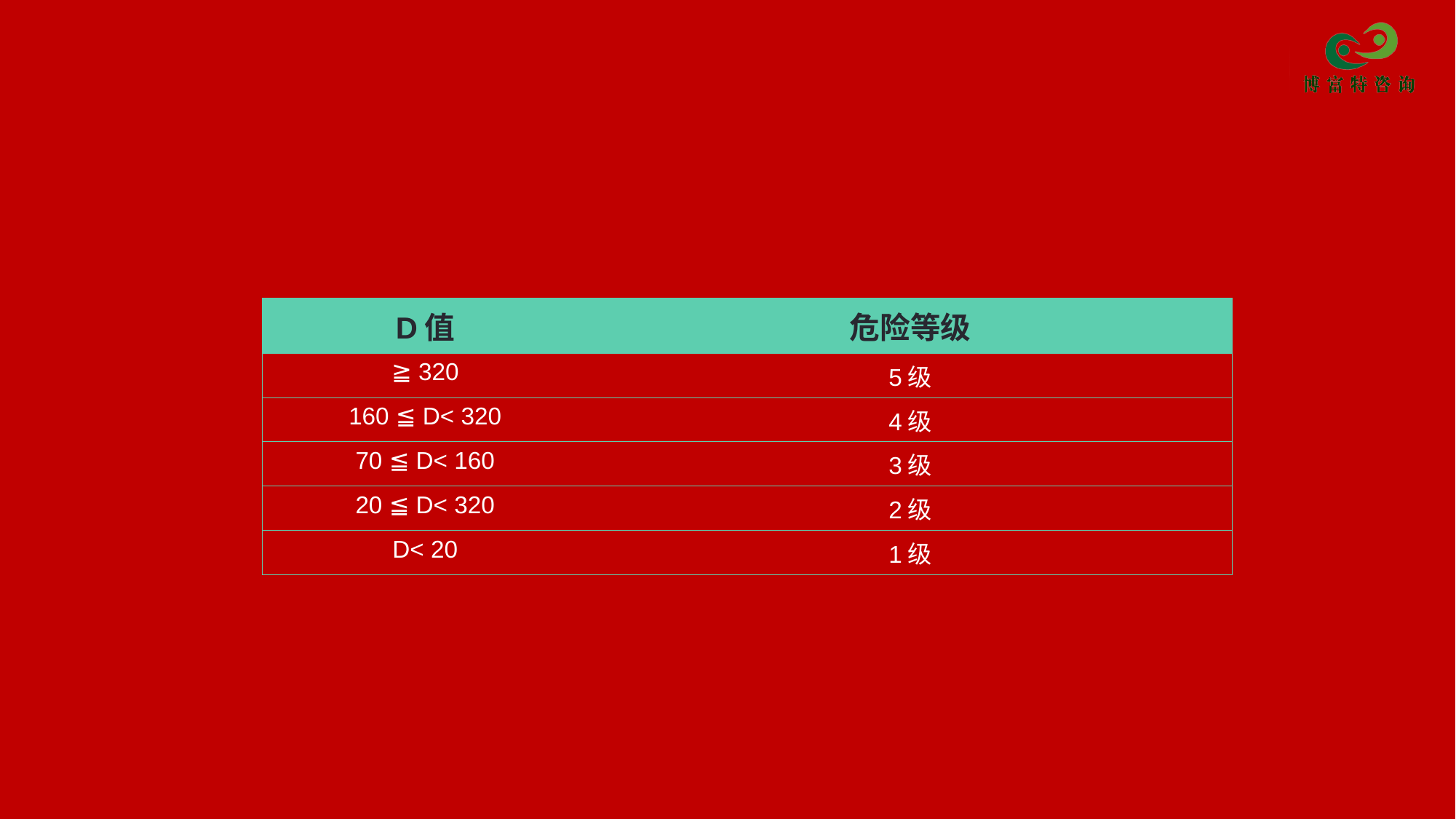

| D值 | 危险等级 |
| --- | --- |
| ≧ 320 | 5级 |
| 160 ≦ D< 320 | 4级 |
| 70 ≦ D< 160 | 3级 |
| 20 ≦ D< 320 | 2级 |
| D< 20 | 1级 |